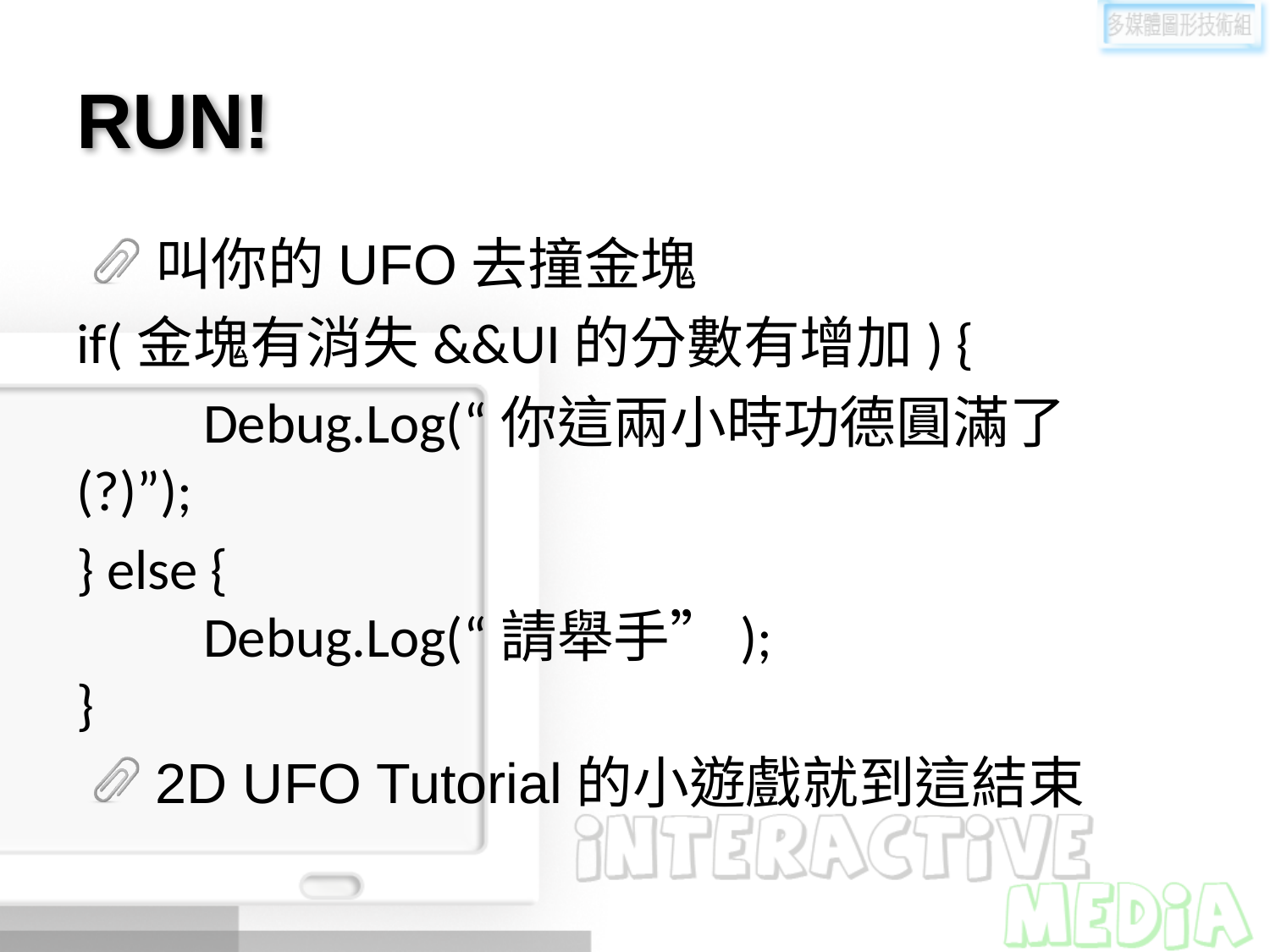

# RUN!
叫你的UFO去撞金塊
if(金塊有消失&&UI的分數有增加) {
	Debug.Log(“你這兩小時功德圓滿了(?)”);
} else {
	Debug.Log(“請舉手”);
}
2D UFO Tutorial的小遊戲就到這結束